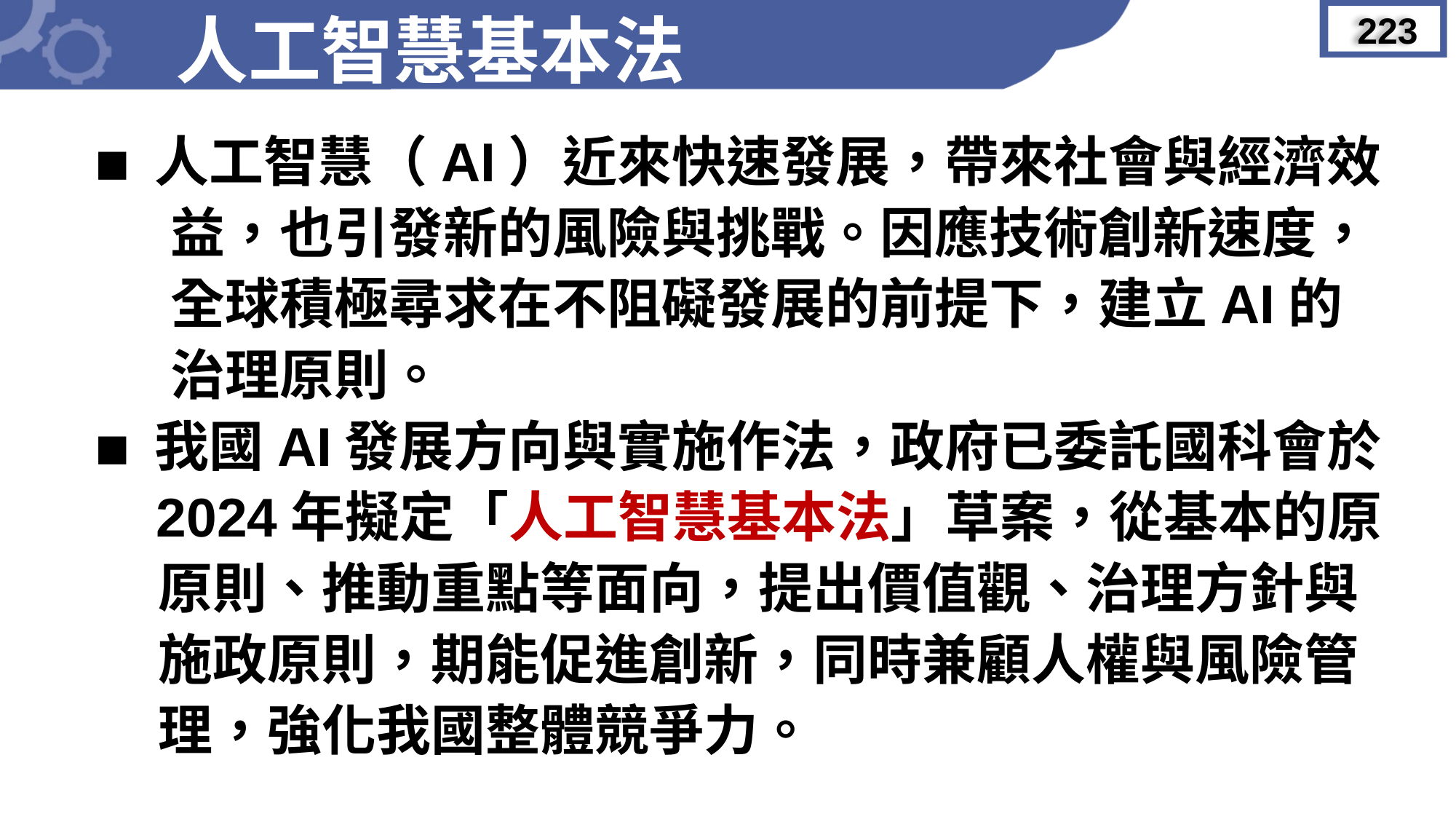

人工智慧基本法
223
◼︎ 人工智慧（AI）近來快速發展，帶來社會與經濟效
     益，也引發新的風險與挑戰。因應技術創新速度，
     全球積極尋求在不阻礙發展的前提下，建立AI的
     治理原則。
◼︎ 我國AI發展方向與實施作法，政府已委託國科會於
    2024年擬定「人工智慧基本法」草案，從基本的原
    原則、推動重點等面向，提出價值觀、治理方針與
    施政原則，期能促進創新，同時兼顧人權與風險管
    理，強化我國整體競爭力。